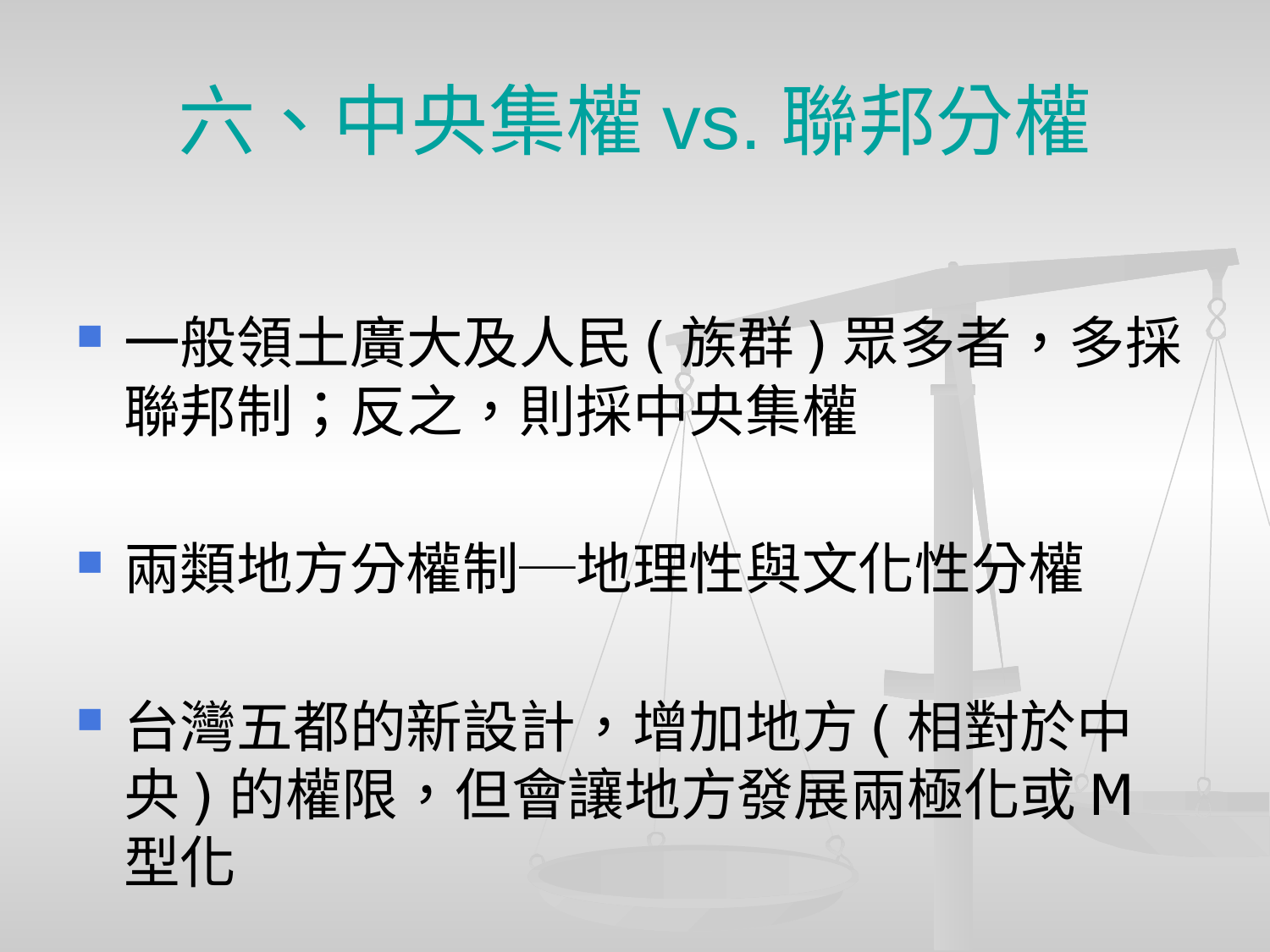

# 六、中央集權vs.聯邦分權

一般領土廣大及人民(族群)眾多者，多採聯邦制；反之，則採中央集權

兩類地方分權制─地理性與文化性分權

台灣五都的新設計，增加地方(相對於中央)的權限，但會讓地方發展兩極化或M型化